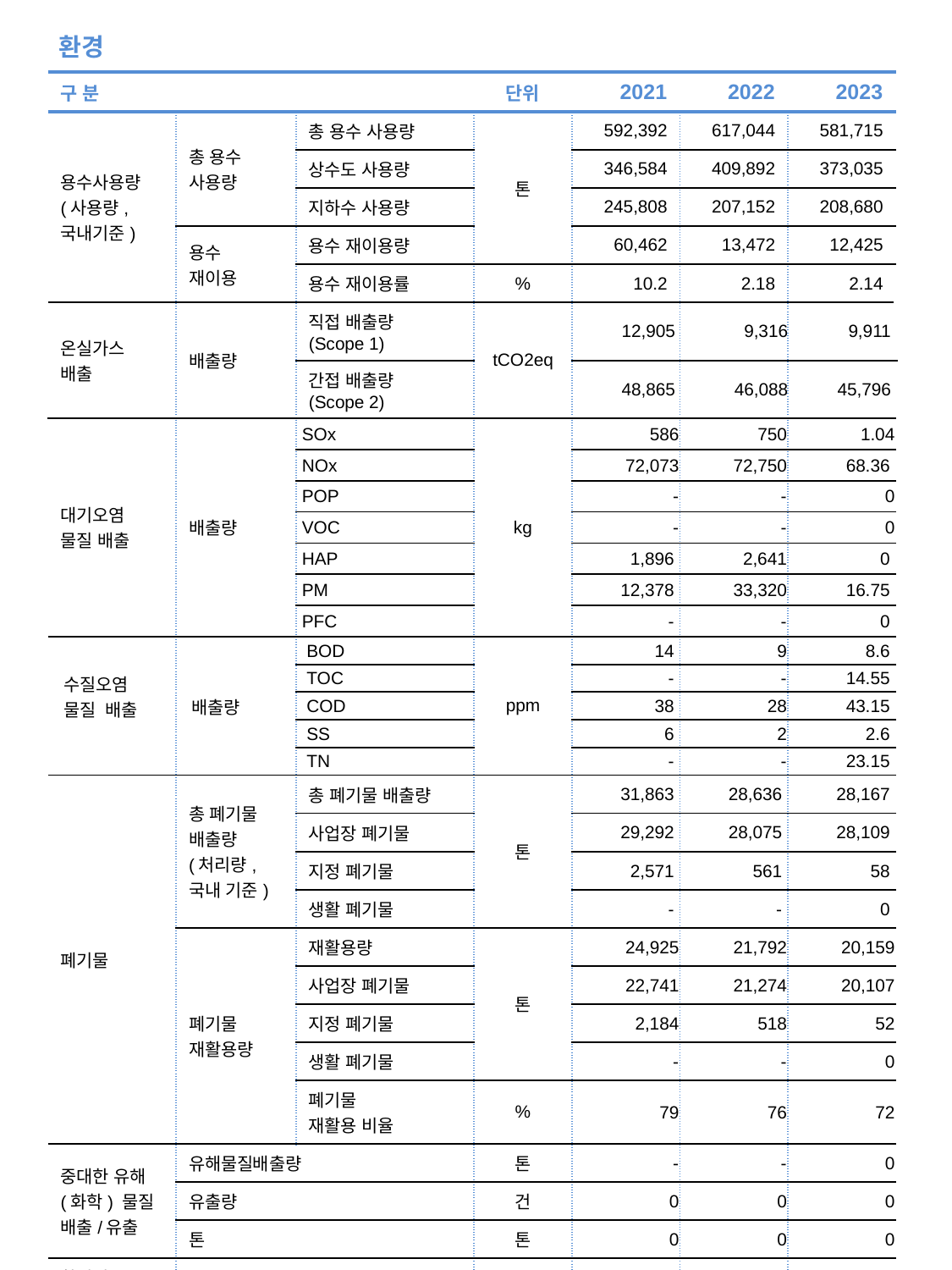

환경
| 구 분 |  |  | 단위 | 2021 | 2022 | 2023 |
| --- | --- | --- | --- | --- | --- | --- |
| 용수사용량 (사용량, 국내기준) | 총 용수 사용량 | 총 용수 사용량 | 톤 | 592,392 | 617,044 | 581,715 |
|  |  | 상수도 사용량 |  | 346,584 | 409,892 | 373,035 |
|  |  | 지하수 사용량 |  | 245,808 | 207,152 | 208,680 |
|  | 용수 재이용 | 용수 재이용량 |  | 60,462 | 13,472 | 12,425 |
|  |  | 용수 재이용률 | % | 10.2 | 2.18 | 2.14 |
| 온실가스 배출 | 배출량 | 직접 배출량 (Scope 1) | tCO2eq | 12,905 | 9,316 | 9,911 |
|  |  | 간접 배출량 (Scope 2) |  | 48,865 | 46,088 | 45,796 |
| 대기오염 물질 배출 | 배출량 | SOx | kg | 586 | 750 | 1.04 |
|  |  | NOx |  | 72,073 | 72,750 | 68.36 |
|  |  | POP |  | - | - | 0 |
|  |  | VOC |  | - | - | 0 |
|  |  | HAP |  | 1,896 | 2,641 | 0 |
|  |  | PM |  | 12,378 | 33,320 | 16.75 |
|  |  | PFC |  | - | - | 0 |
| 수질오염 물질 배출 | 배출량 | BOD | ppm | 14 | 9 | 8.6 |
|  |  | TOC |  | - | - | 14.55 |
|  |  | COD |  | 38 | 28 | 43.15 |
|  |  | SS |  | 6 | 2 | 2.6 |
|  |  | TN |  | - | - | 23.15 |
| 폐기물 | 총 폐기물 배출량 (처리량, 국내 기준) | 총 폐기물 배출량 | 톤 | 31,863 | 28,636 | 28,167 |
|  |  | 사업장 폐기물 |  | 29,292 | 28,075 | 28,109 |
|  |  | 지정 폐기물 |  | 2,571 | 561 | 58 |
|  |  | 생활 폐기물 |  | - | - | 0 |
|  | 폐기물 재활용량 | 재활용량 | 톤 | 24,925 | 21,792 | 20,159 |
|  |  | 사업장 폐기물 |  | 22,741 | 21,274 | 20,107 |
|  |  | 지정 폐기물 |  | 2,184 | 518 | 52 |
|  |  | 생활 폐기물 |  | - | - | 0 |
|  |  | 폐기물 재활용 비율 | % | 79 | 76 | 72 |
| 중대한 유해 (화학) 물질 배출/유출 | 유해물질배출량 |  | 톤 | - | - | 0 |
|  | 유출량 |  | 건 | 0 | 0 | 0 |
|  | 톤 |  | 톤 | 0 | 0 | 0 |
| 환경법 및 규정 위반 | 벌금액수 |  | 백만원 | 3 | 5 | 0 |